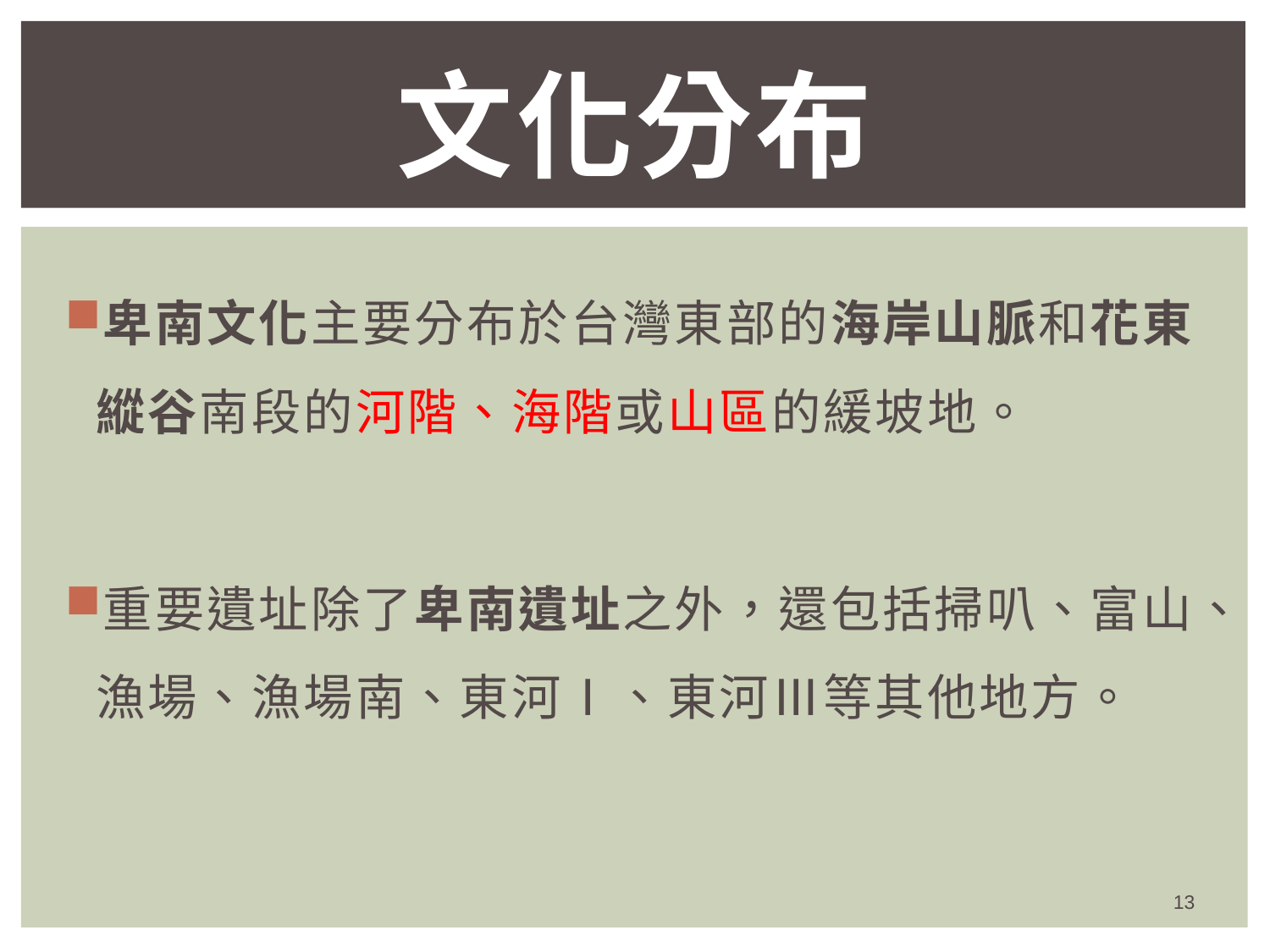

# 文化分布
卑南文化主要分布於台灣東部的海岸山脈和花東縱谷南段的河階、海階或山區的緩坡地。

重要遺址除了卑南遺址之外，還包括掃叭、富山、漁場、漁場南、東河Ⅰ、東河Ⅲ等其他地方。
13